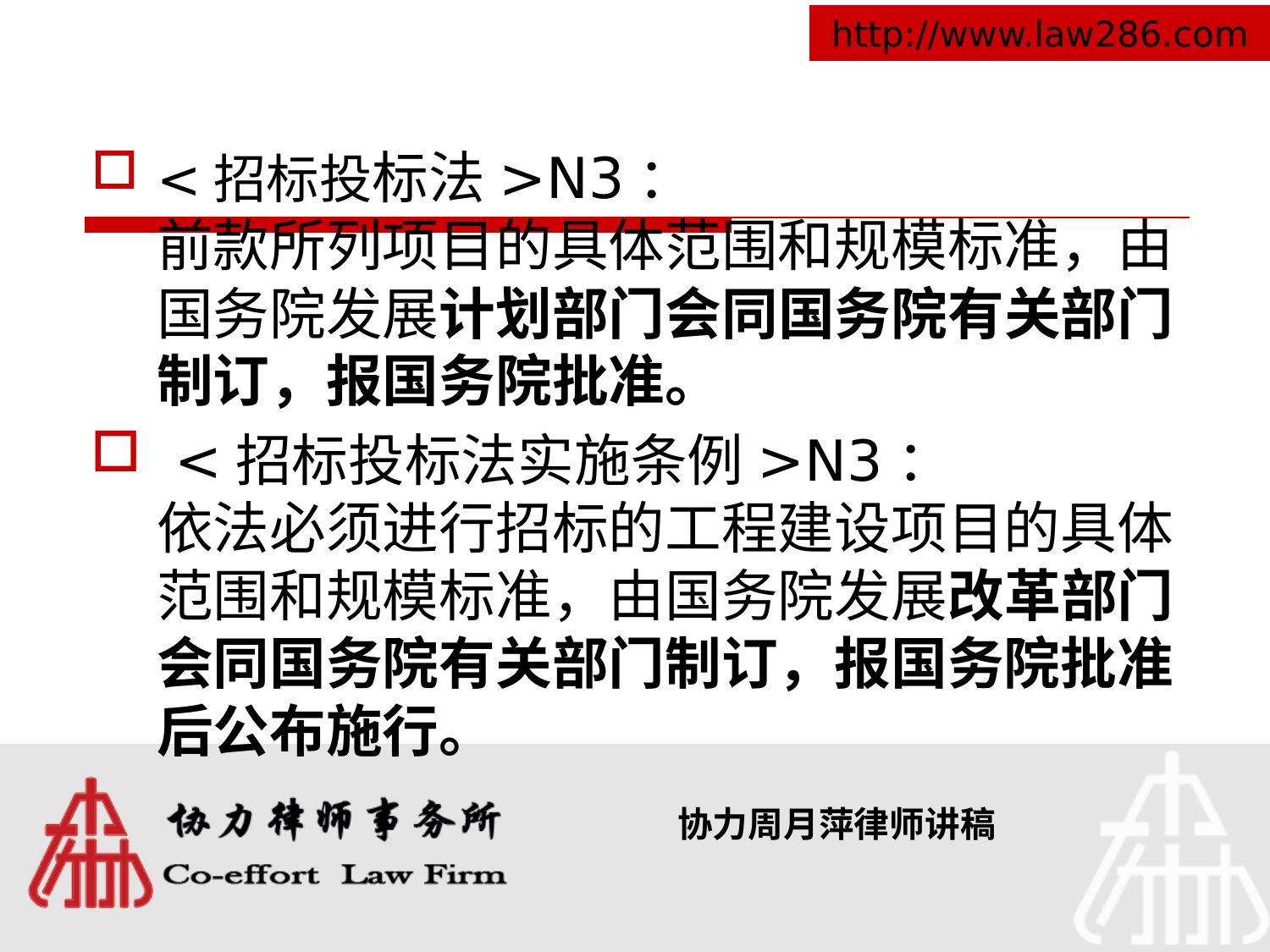

<招标投标法>N3：
前款所列项目的具体范围和规模标准，由国务院发展计划部门会同国务院有关部门制订，报国务院批准。
 <招标投标法实施条例>N3：
依法必须进行招标的工程建设项目的具体范围和规模标准，由国务院发展改革部门会同国务院有关部门制订，报国务院批准后公布施行。